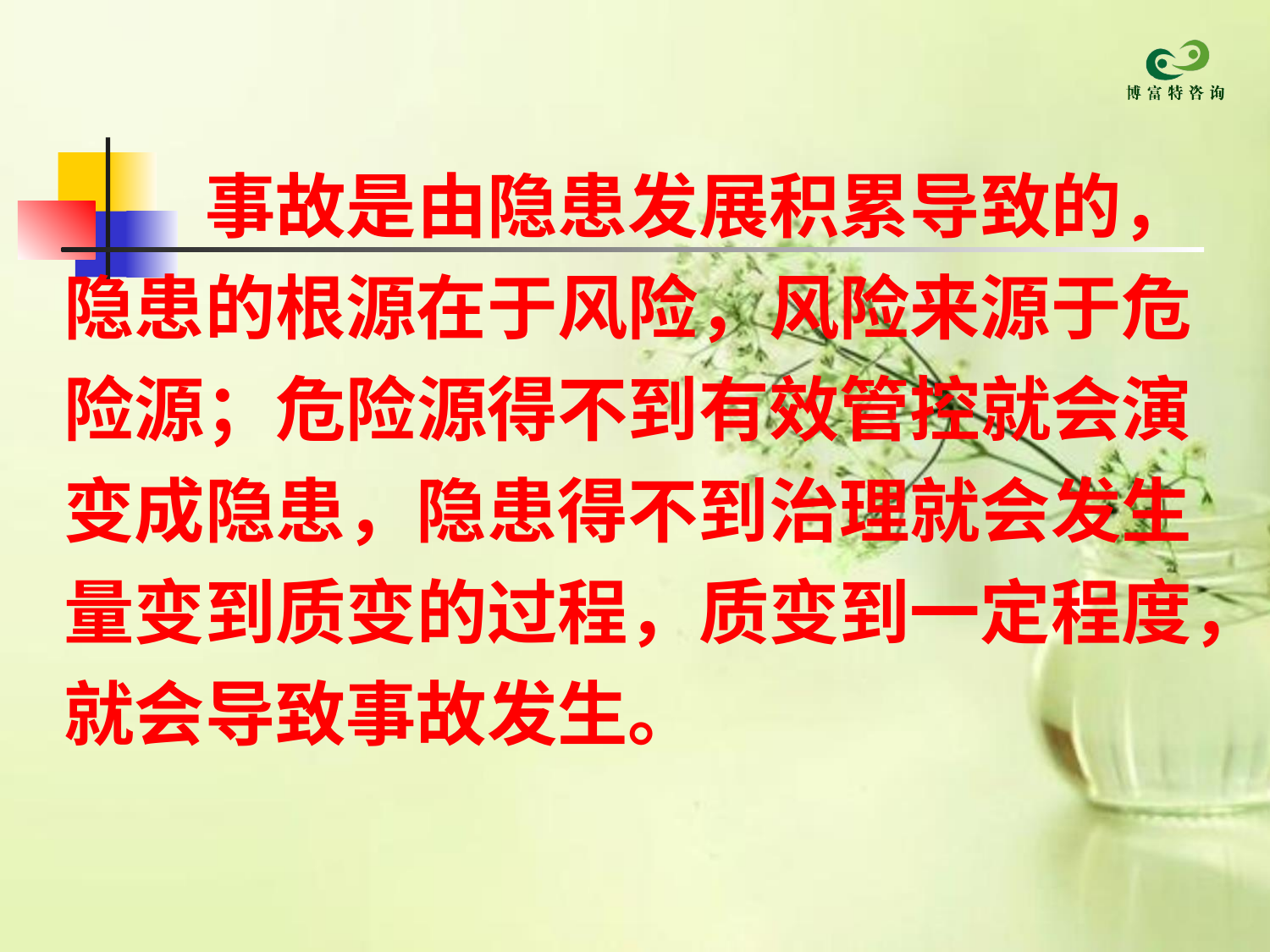

事故是由隐患发展积累导致的，隐患的根源在于风险，风险来源于危险源；危险源得不到有效管控就会演变成隐患，隐患得不到治理就会发生量变到质变的过程，质变到一定程度，就会导致事故发生。